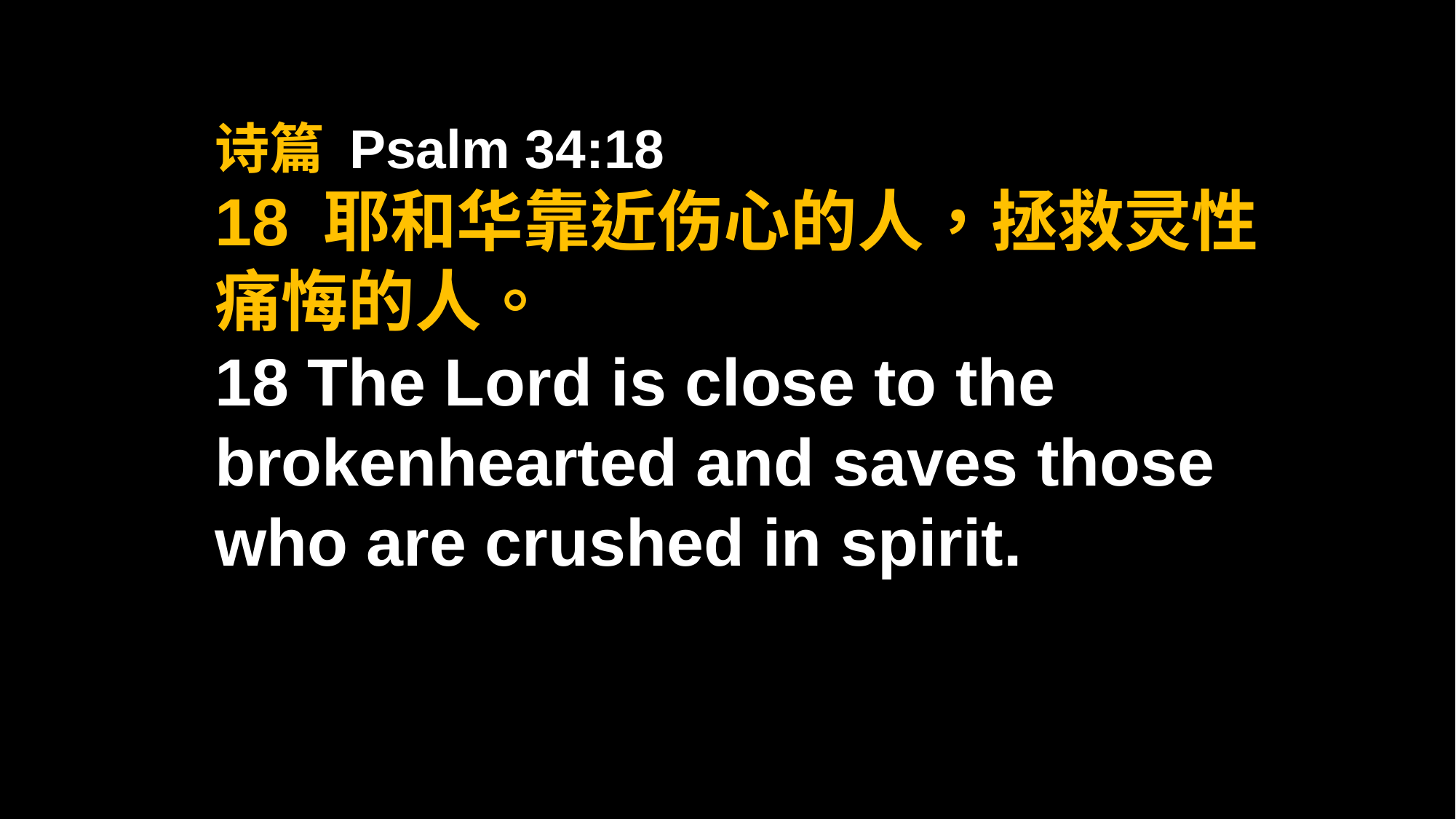

诗篇 Psalm 34:18
18 耶和华靠近伤心的人，拯救灵性痛悔的人。
18 The Lord is close to the brokenhearted and saves those who are crushed in spirit.